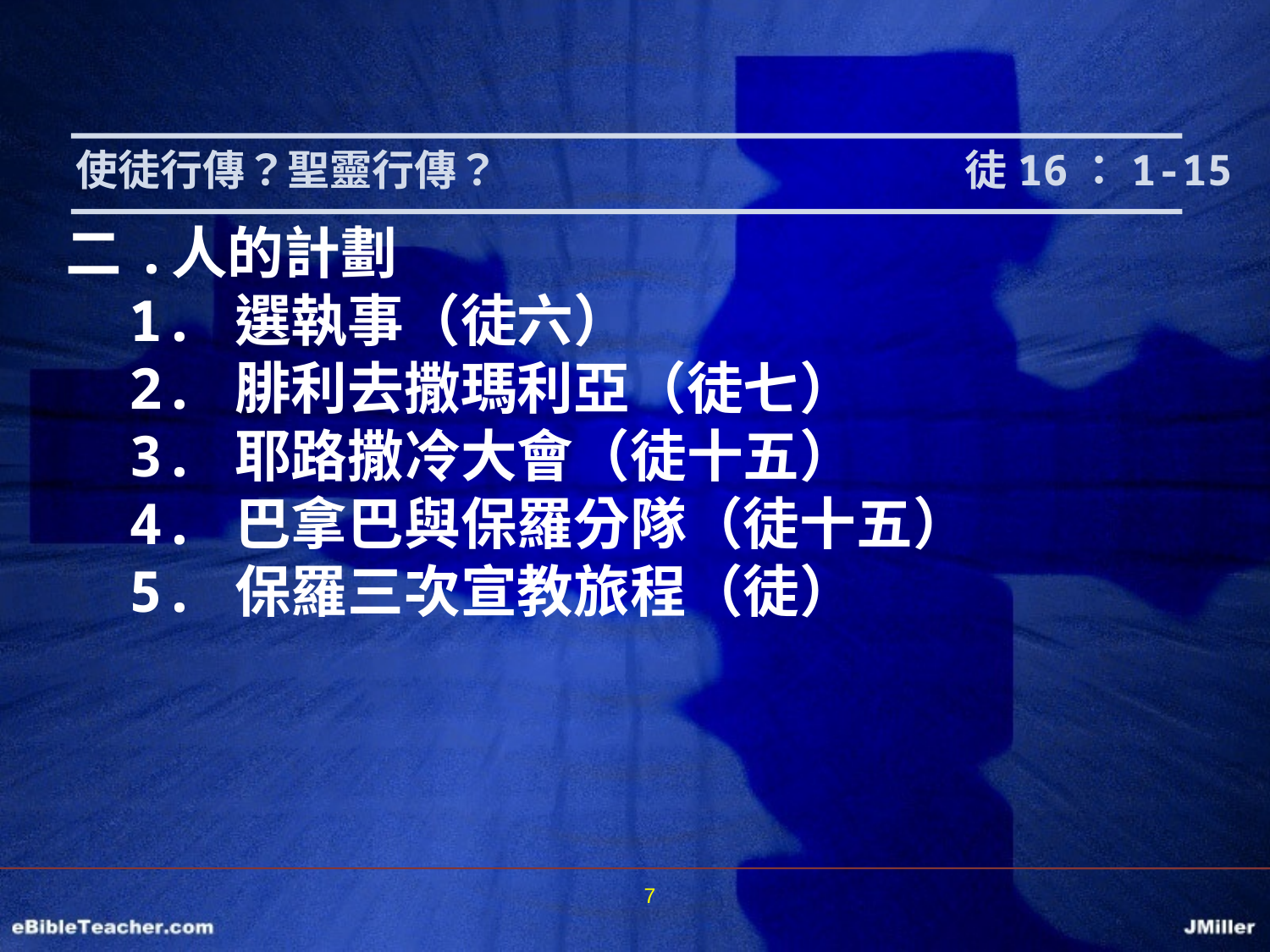

使徒行傳？聖靈行傳？				徒16：1-15
二.	人的計劃
1.	選執事（徒六）
2.	腓利去撒瑪利亞（徒七）
3.	耶路撒冷大會（徒十五）
4.	巴拿巴與保羅分隊（徒十五）
5.	保羅三次宣教旅程（徒）